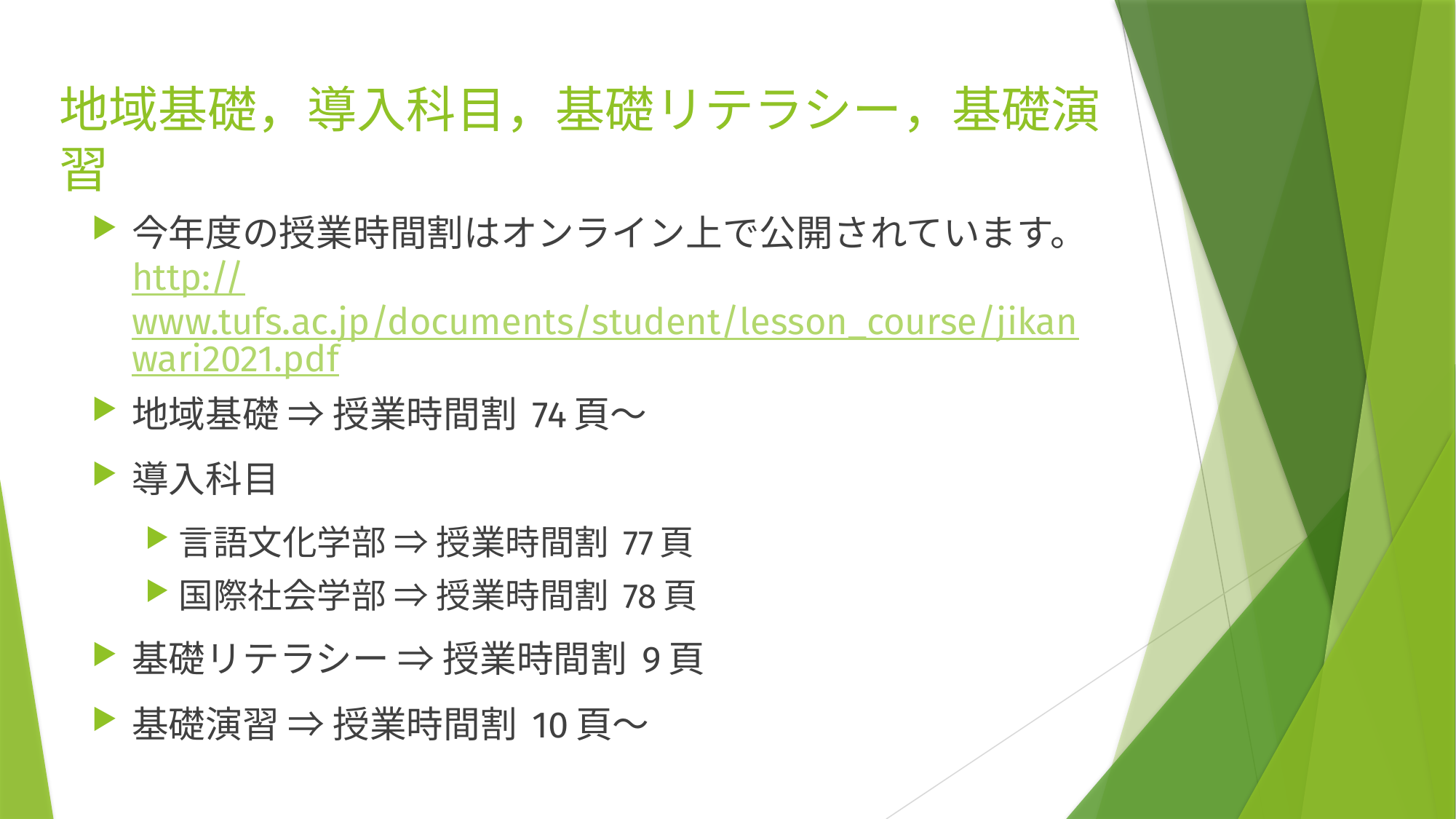

# 地域基礎，導入科目，基礎リテラシー，基礎演習
今年度の授業時間割はオンライン上で公開されています。
http://www.tufs.ac.jp/documents/student/lesson_course/jikanwari2021.pdf
地域基礎 ⇒ 授業時間割 74頁～
導入科目
言語文化学部 ⇒ 授業時間割 77頁
国際社会学部 ⇒ 授業時間割 78頁
基礎リテラシー ⇒ 授業時間割 9頁
基礎演習 ⇒ 授業時間割 10頁～